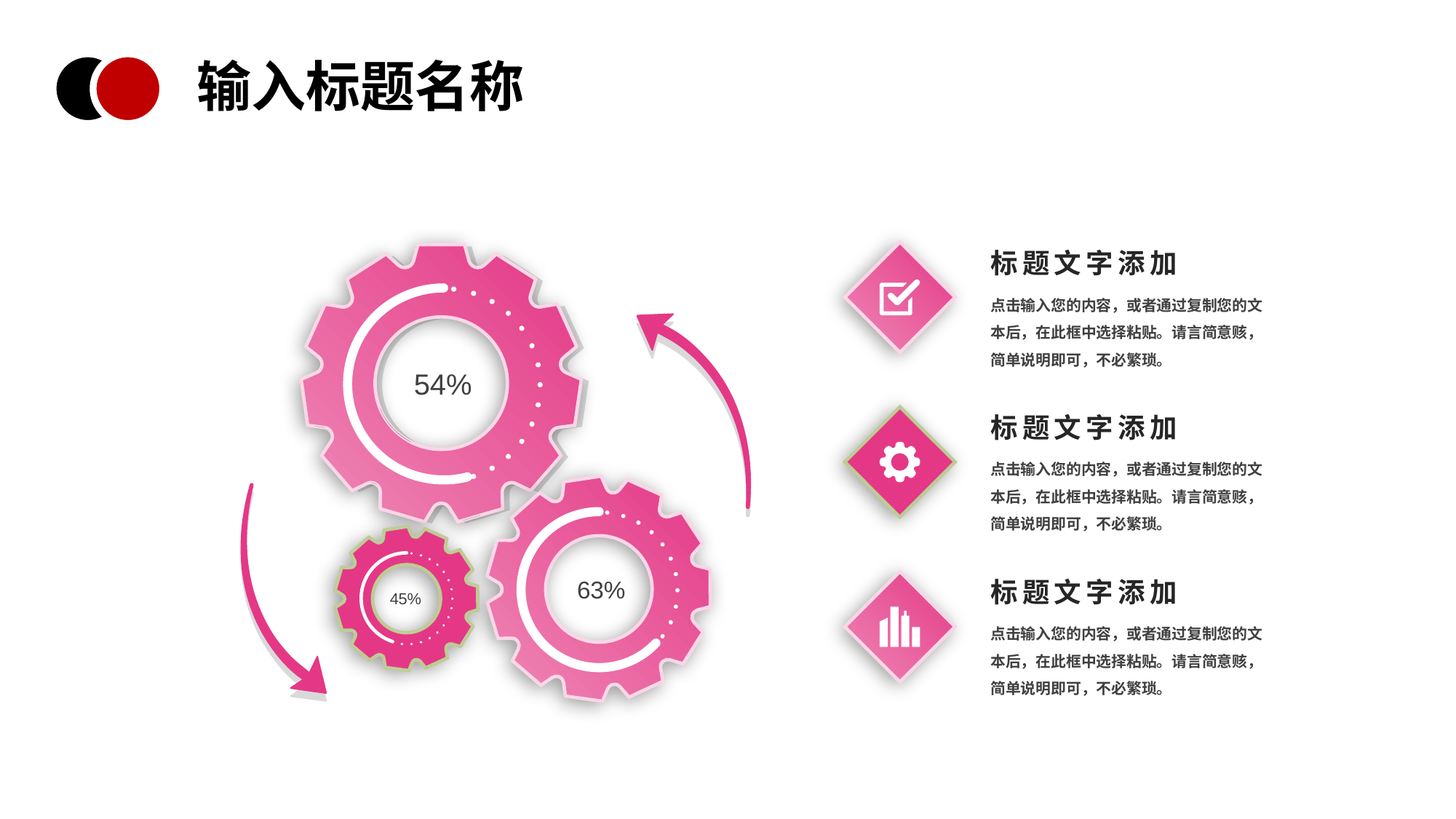

输入标题名称

标题文字添加
点击输入您的内容，或者通过复制您的文本后，在此框中选择粘贴。请言简意赅，简单说明即可，不必繁琐。

54%

63%
45%

标题文字添加
点击输入您的内容，或者通过复制您的文本后，在此框中选择粘贴。请言简意赅，简单说明即可，不必繁琐。

标题文字添加
点击输入您的内容，或者通过复制您的文本后，在此框中选择粘贴。请言简意赅，简单说明即可，不必繁琐。